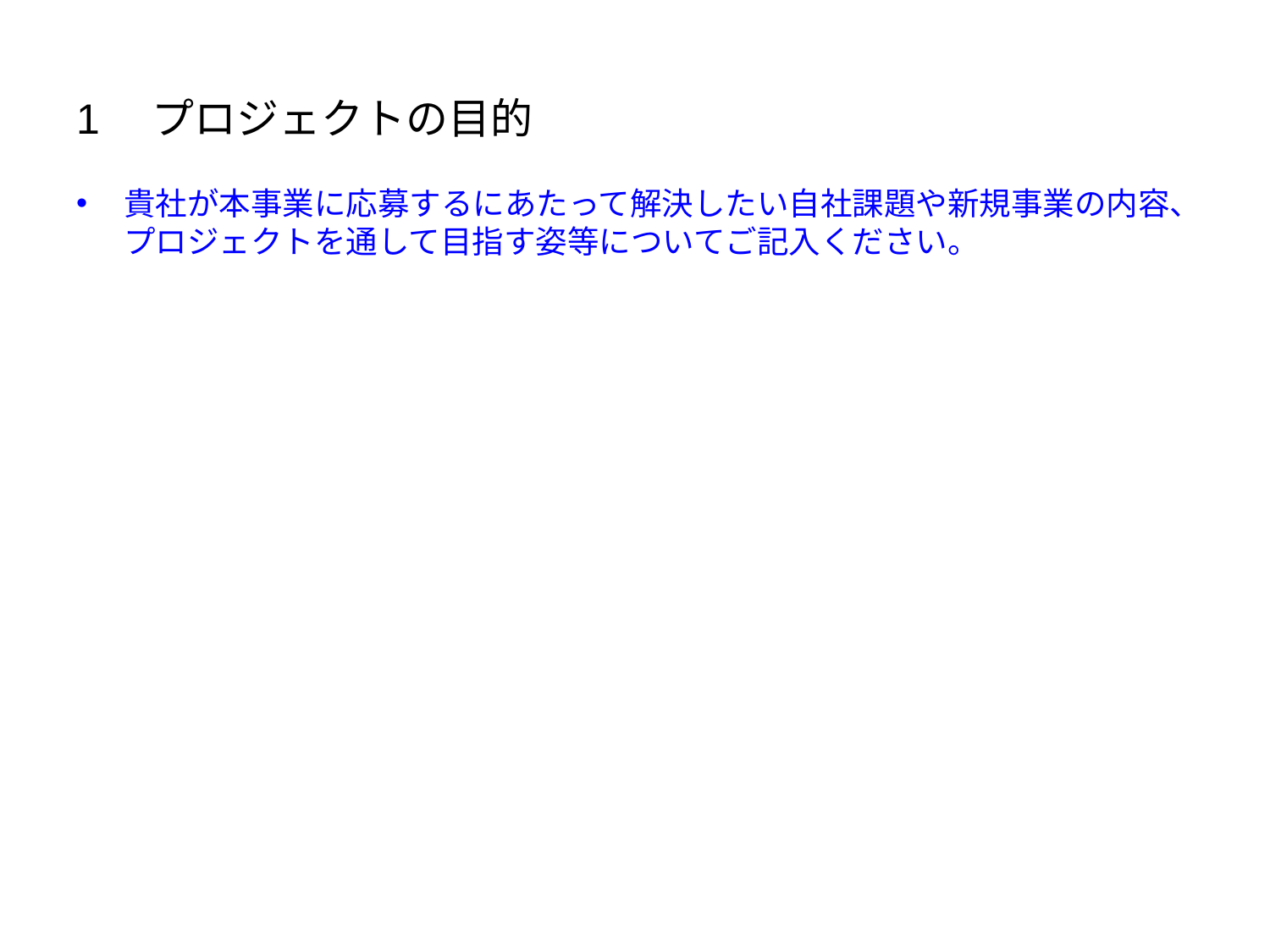

# 1　プロジェクトの目的
貴社が本事業に応募するにあたって解決したい自社課題や新規事業の内容、プロジェクトを通して目指す姿等についてご記入ください。